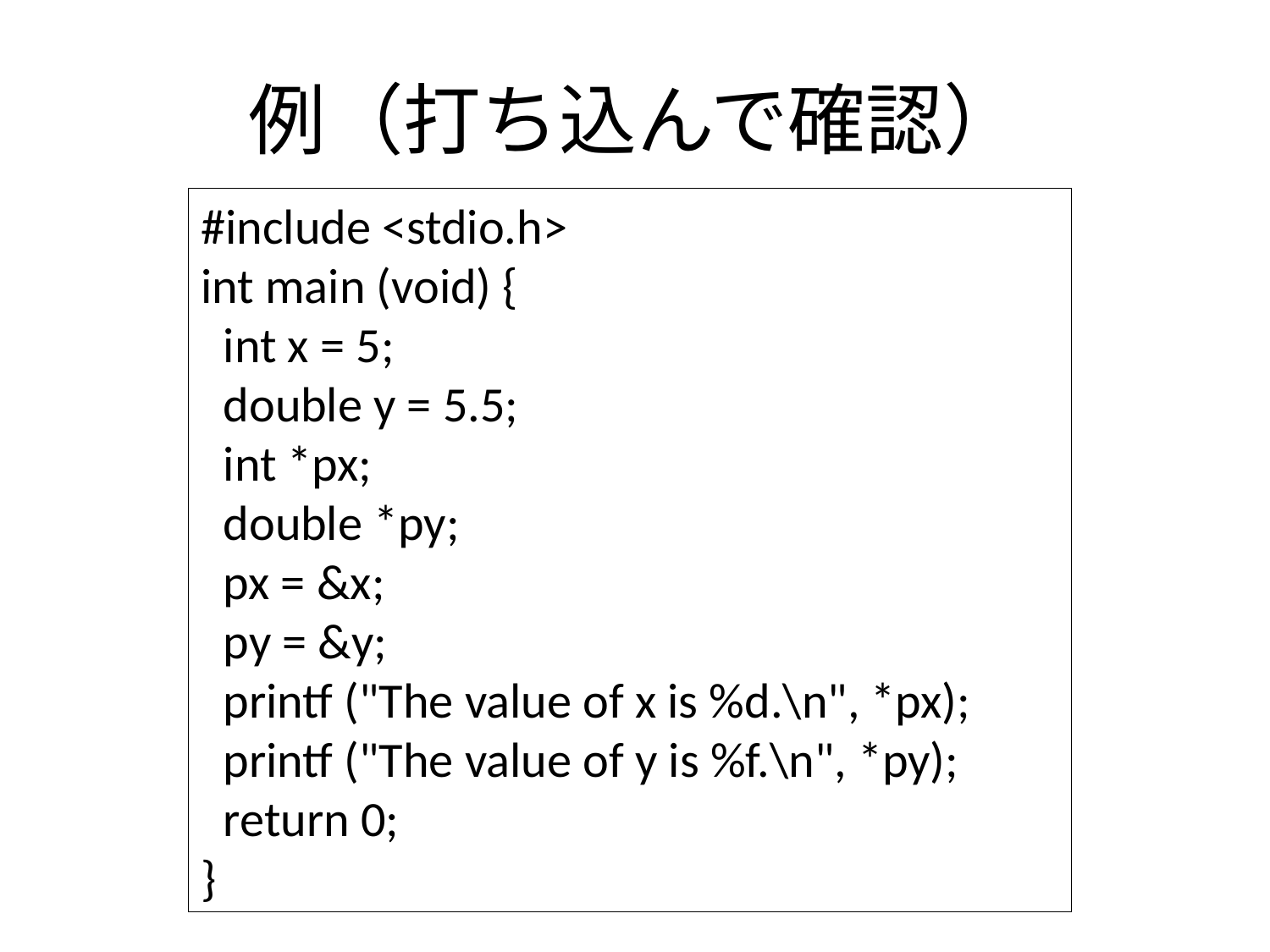

# 例（打ち込んで確認）
#include <stdio.h>
int main (void) {
  int x = 5;
  double y = 5.5;
  int *px;
  double *py;
  px = &x;
  py = &y;
  printf ("The value of x is %d.\n", *px);
  printf ("The value of y is %f.\n", *py);
  return 0;
}